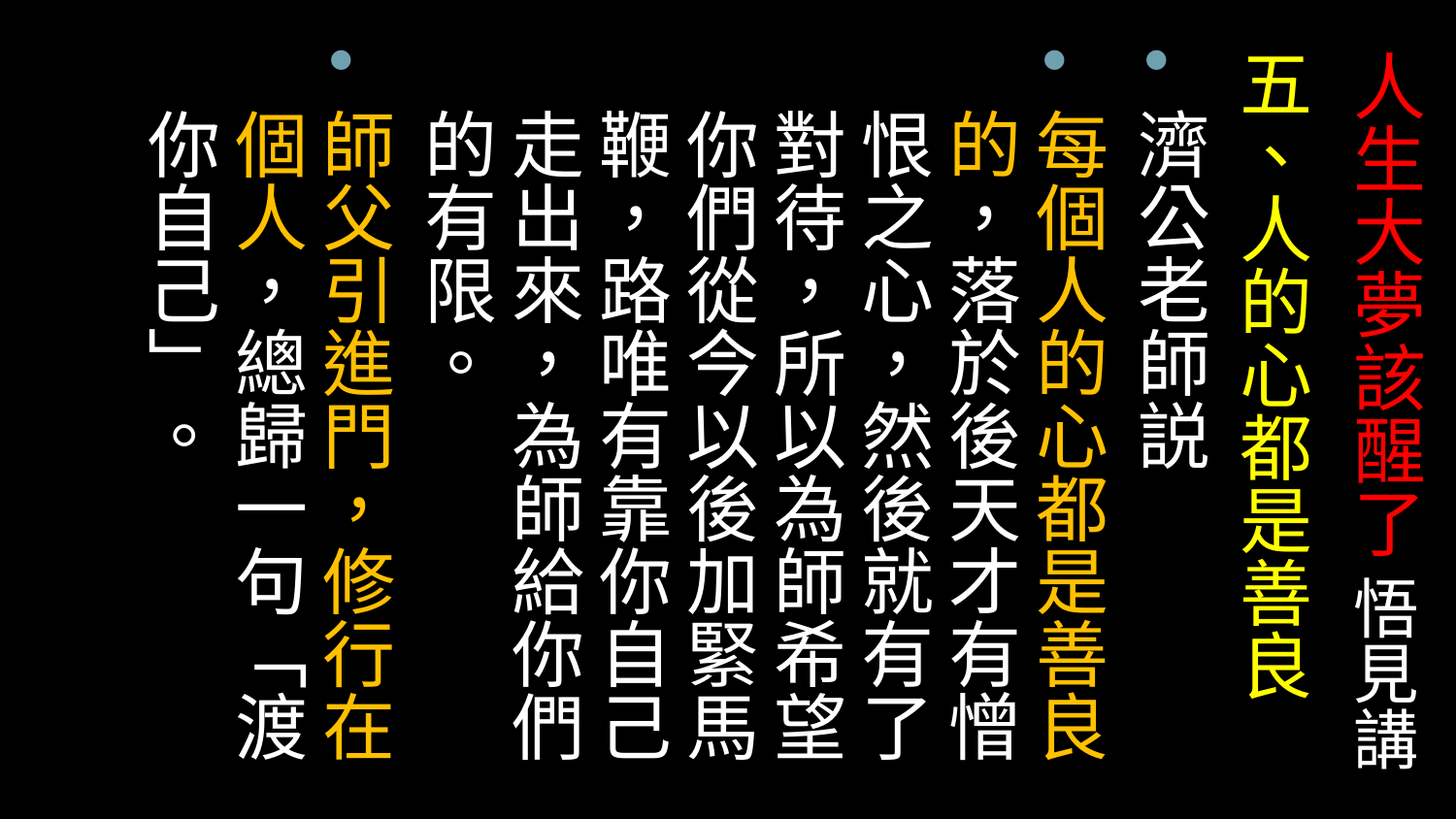

五、人的心都是善良
濟公老師説
每個人的心都是善良的，落於後天才有憎恨之心，然後就有了對待，所以為師希望你們從今以後加緊馬鞭，路唯有靠你自己走出來，為師給你們的有限。
師父引進門，修行在個人，總歸一句「渡你自己」。

# 人生大夢該醒了 悟見講